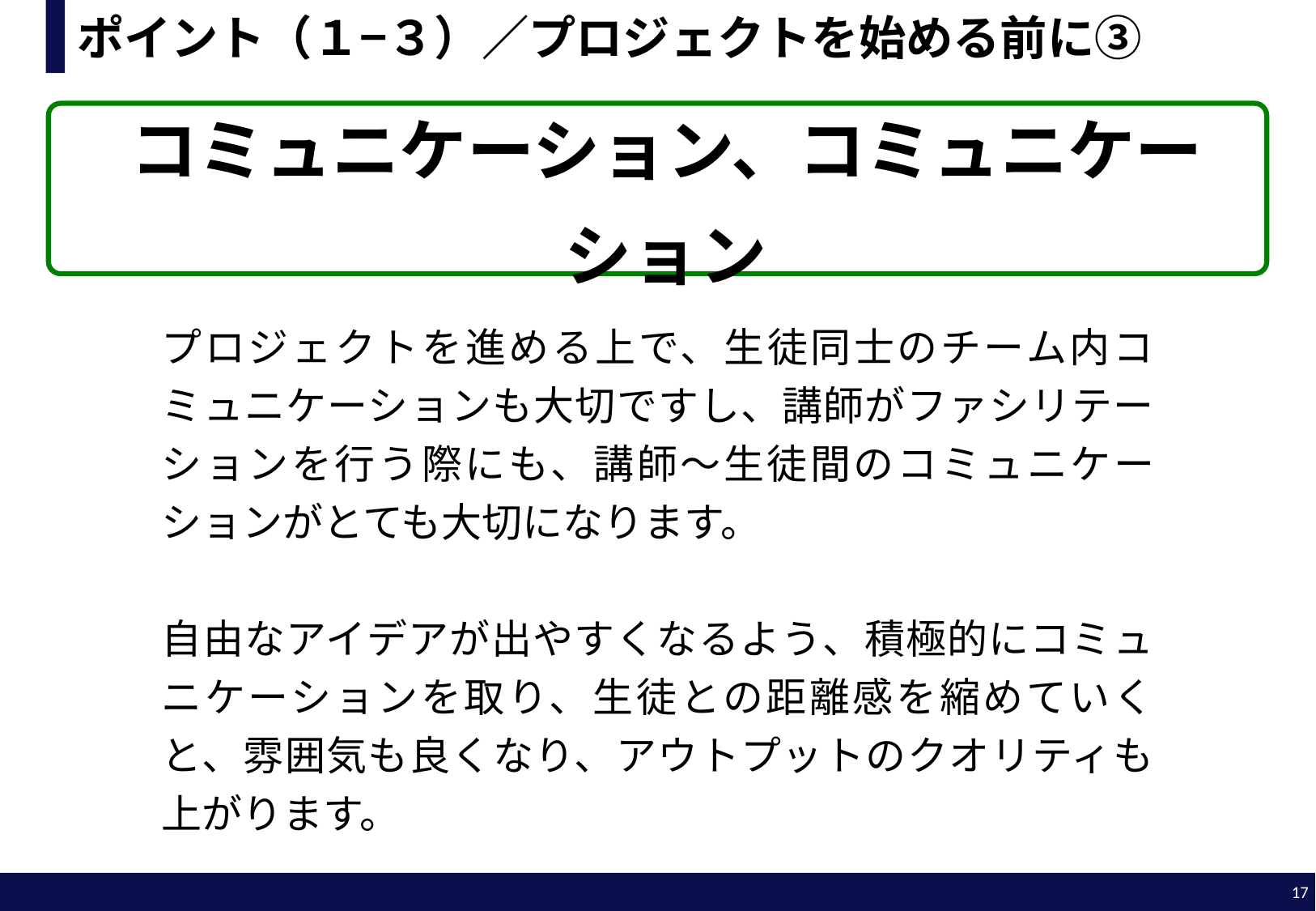

# ポイント（１−３）／プロジェクトを始める前に③
コミュニケーション、コミュニケーション
プロジェクトを進める上で、生徒同士のチーム内コミュニケーションも大切ですし、講師がファシリテーションを行う際にも、講師〜生徒間のコミュニケーションがとても大切になります。

自由なアイデアが出やすくなるよう、積極的にコミュニケーションを取り、生徒との距離感を縮めていくと、雰囲気も良くなり、アウトプットのクオリティも上がります。